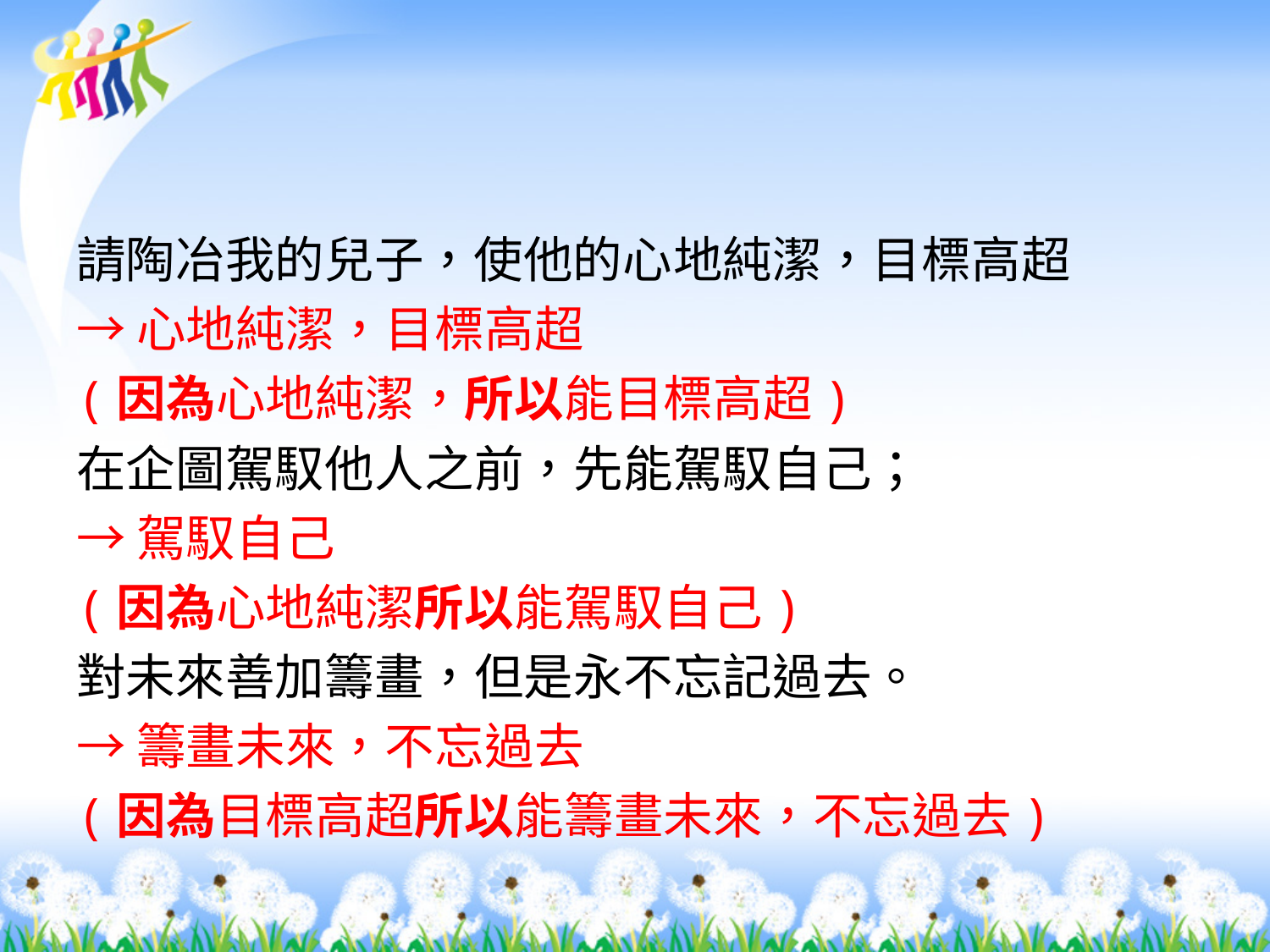

#
請陶冶我的兒子，使他的心地純潔，目標高超
→心地純潔，目標高超
(因為心地純潔，所以能目標高超)
在企圖駕馭他人之前，先能駕馭自己；
→駕馭自己
(因為心地純潔所以能駕馭自己)
對未來善加籌畫，但是永不忘記過去。
→籌畫未來，不忘過去
(因為目標高超所以能籌畫未來，不忘過去)